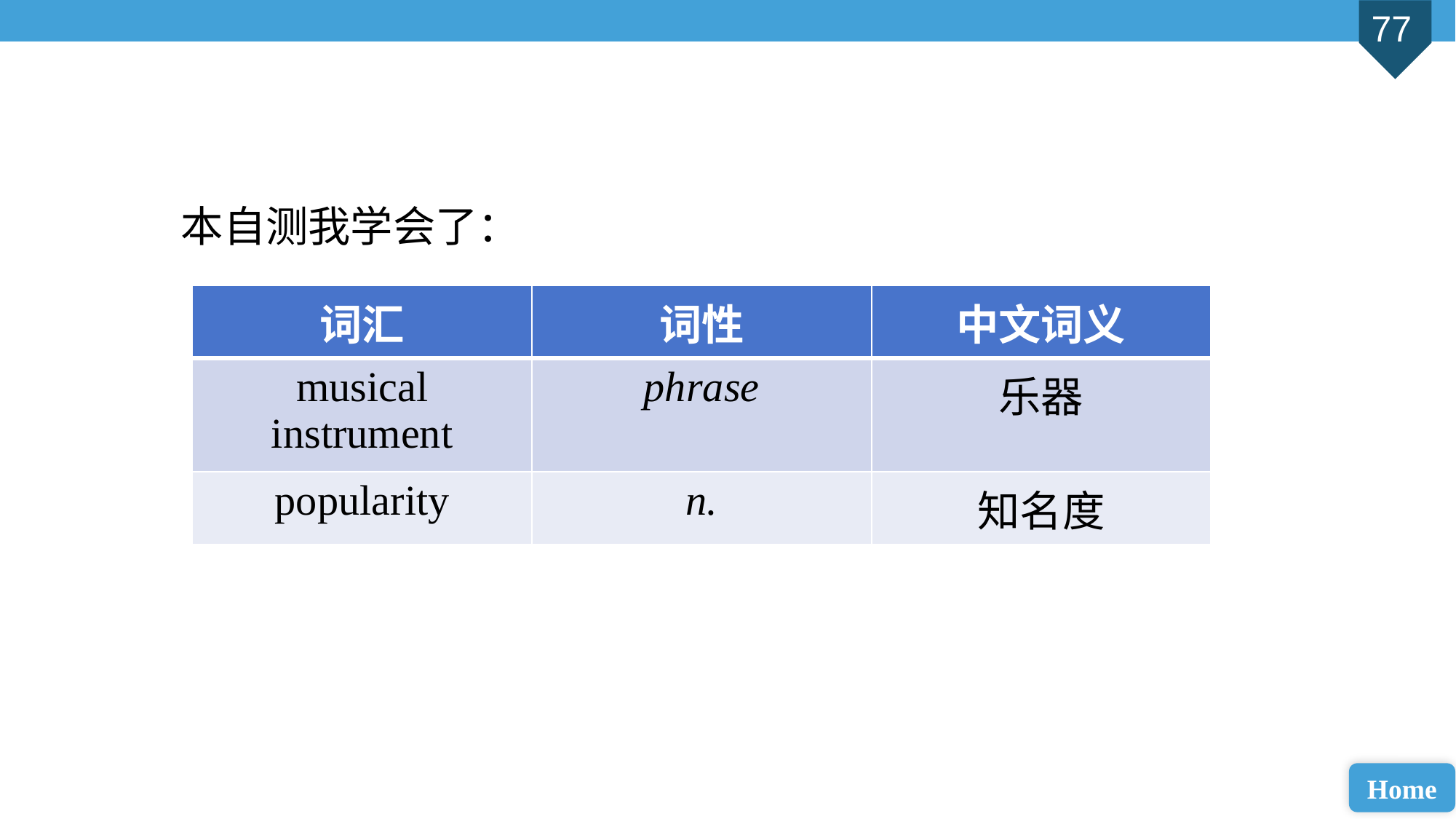

本自测我学会了：
| 词汇 | 词性 | 中文词义 |
| --- | --- | --- |
| musical instrument | phrase | 乐器 |
| popularity | n. | 知名度 |